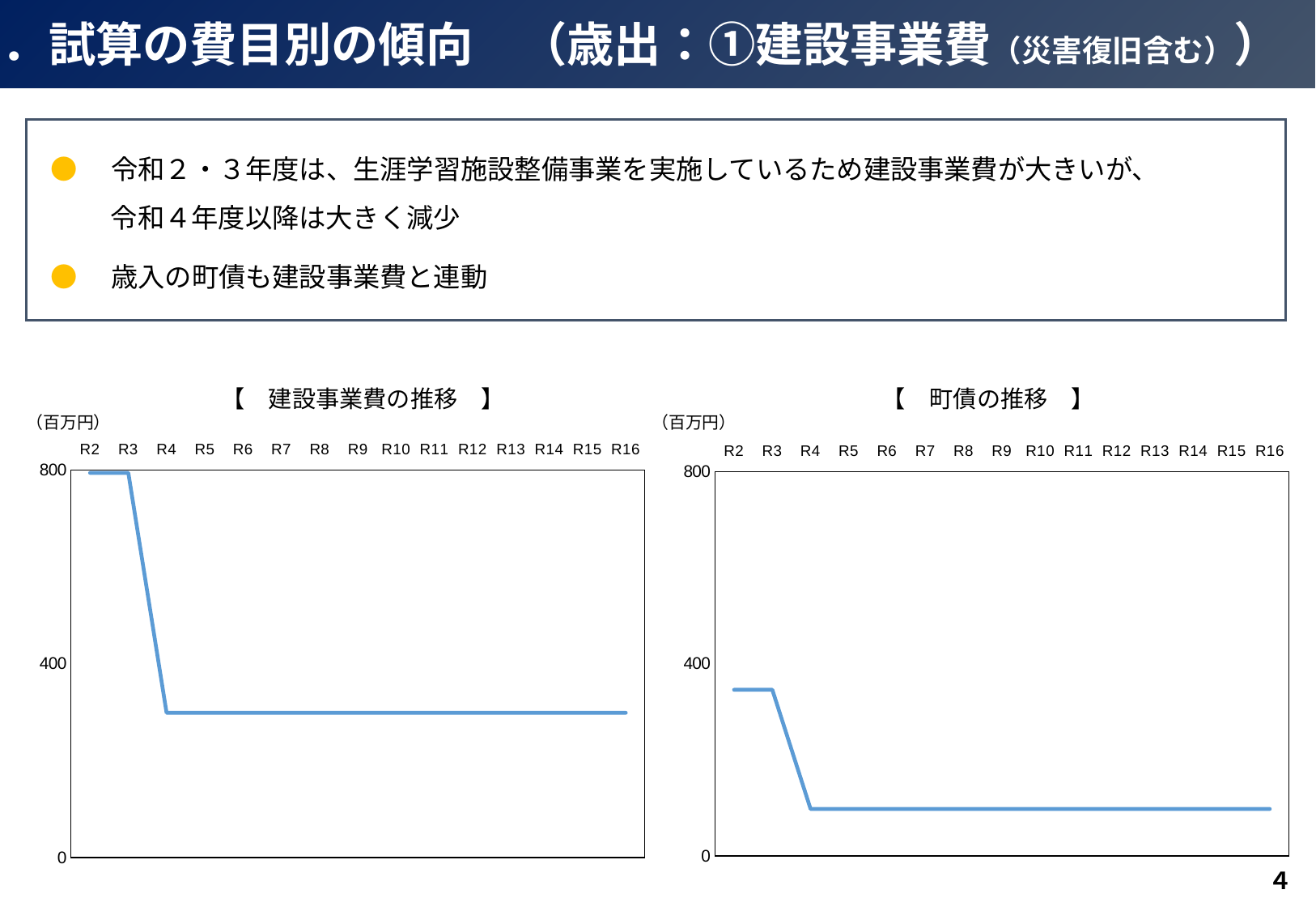

４．試算の費目別の傾向　（歳出：①建設事業費（災害復旧含む））

●　令和２・３年度は、生涯学習施設整備事業を実施しているため建設事業費が大きいが、
　　 令和４年度以降は大きく減少

●　歳入の町債も建設事業費と連動
【　建設事業費の推移　】
【　町債の推移　】
（百万円）
（百万円）

### Chart

| Category | 投資的経費 |
|---|---|
| R2 | 794.0 |
| R3 | 794.0 |
| R4 | 299.0 |
| R5 | 299.0 |
| R6 | 299.0 |
| R7 | 299.0 |
| R8 | 299.0 |
| R9 | 299.0 |
| R10 | 299.0 |
| R11 | 299.0 |
| R12 | 299.0 |
| R13 | 299.0 |
| R14 | 299.0 |
| R15 | 299.0 |
| R16 | 299.0 |

### Chart

| Category | 町債 |
|---|---|
| R2 | 346.0 |
| R3 | 346.0 |
| R4 | 98.0 |
| R5 | 98.0 |
| R6 | 98.0 |
| R7 | 98.0 |
| R8 | 98.0 |
| R9 | 98.0 |
| R10 | 98.0 |
| R11 | 98.0 |
| R12 | 98.0 |
| R13 | 98.0 |
| R14 | 98.0 |
| R15 | 98.0 |
| R16 | 98.0 |
４